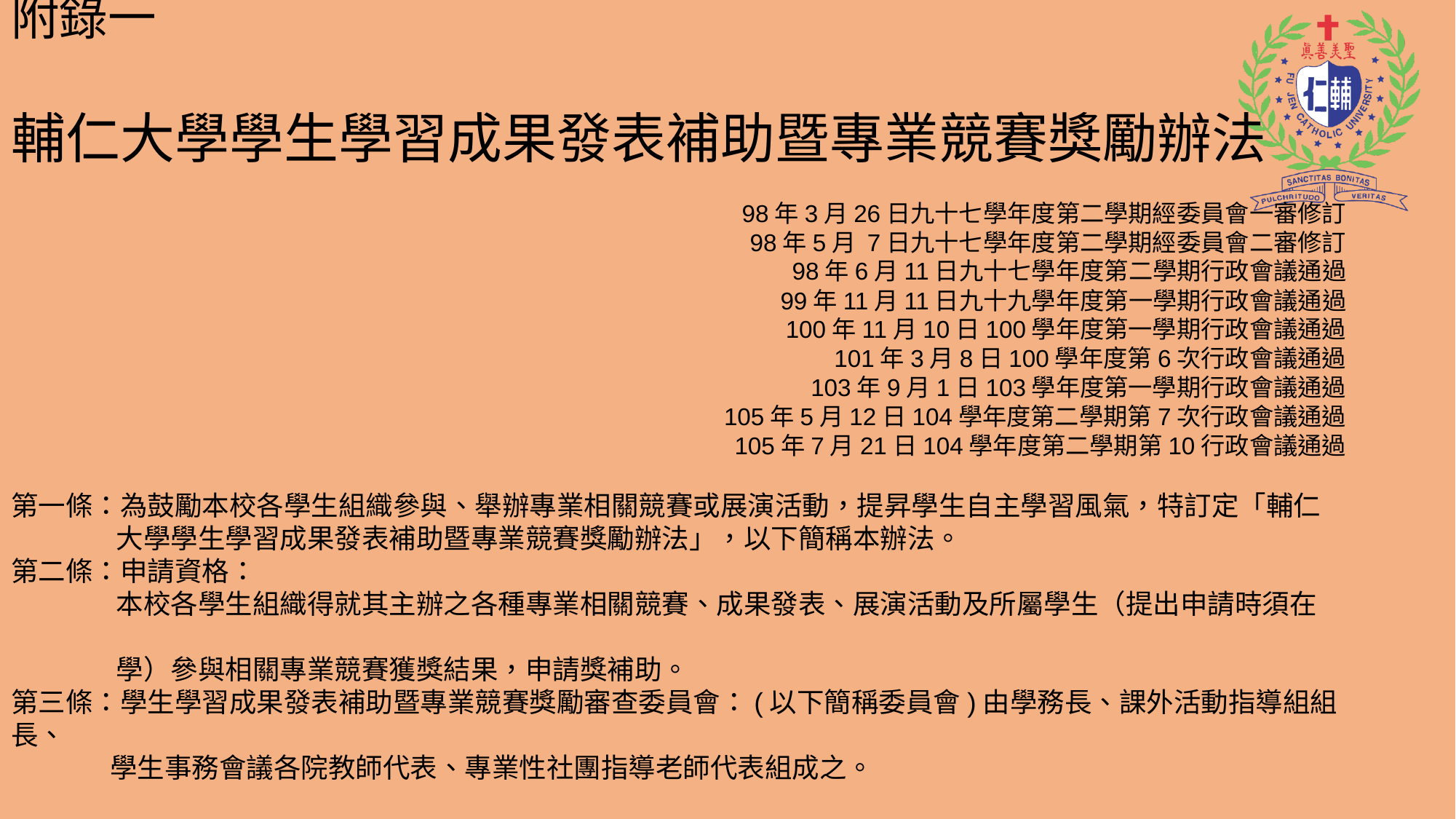

附錄一

輔仁大學學生學習成果發表補助暨專業競賽獎勵辦法

98年3月26日九十七學年度第二學期經委員會一審修訂
98年5月 7日九十七學年度第二學期經委員會二審修訂
98年6月11日九十七學年度第二學期行政會議通過
99年11月11日九十九學年度第一學期行政會議通過
100年11月10日100學年度第一學期行政會議通過
101年3月8日100學年度第6次行政會議通過
103年9月1日103學年度第一學期行政會議通過
105年5月12日104學年度第二學期第7次行政會議通過
105年7月21日104學年度第二學期第10行政會議通過

第一條：為鼓勵本校各學生組織參與、舉辦專業相關競賽或展演活動，提昇學生自主學習風氣，特訂定「輔仁
                大學學生學習成果發表補助暨專業競賽獎勵辦法」，以下簡稱本辦法。
第二條：申請資格：
                本校各學生組織得就其主辦之各種專業相關競賽、成果發表、展演活動及所屬學生（提出申請時須在
                學）參與相關專業競賽獲獎結果，申請獎補助。
第三條：學生學習成果發表補助暨專業競賽獎勵審查委員會：(以下簡稱委員會)由學務長、課外活動指導組組長、
               學生事務會議各院教師代表、專業性社團指導老師代表組成之。